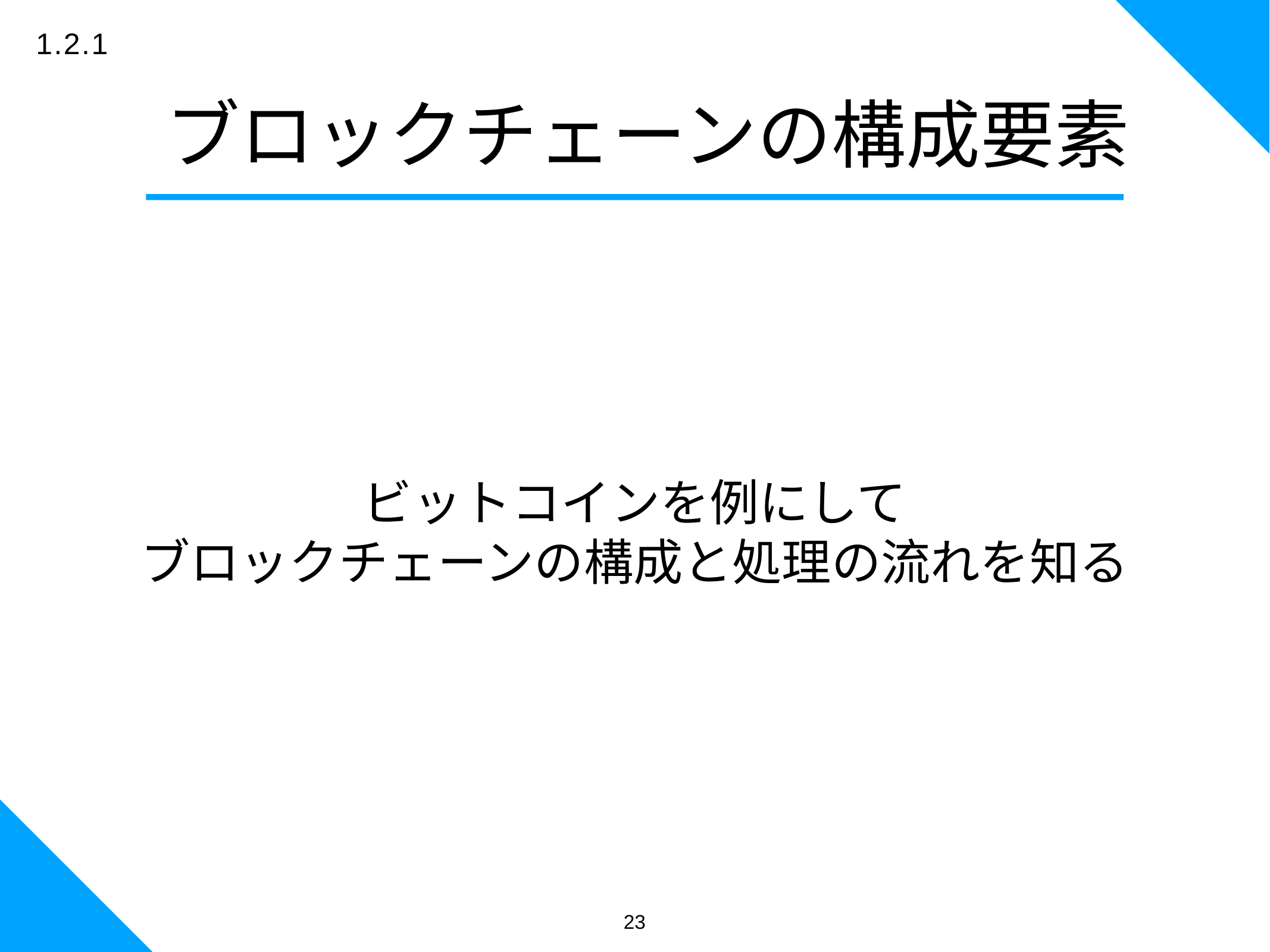

23
1.2.1
# ブロックチェーンの構成要素
ビットコインを例にして
ブロックチェーンの構成と処理の流れを知る